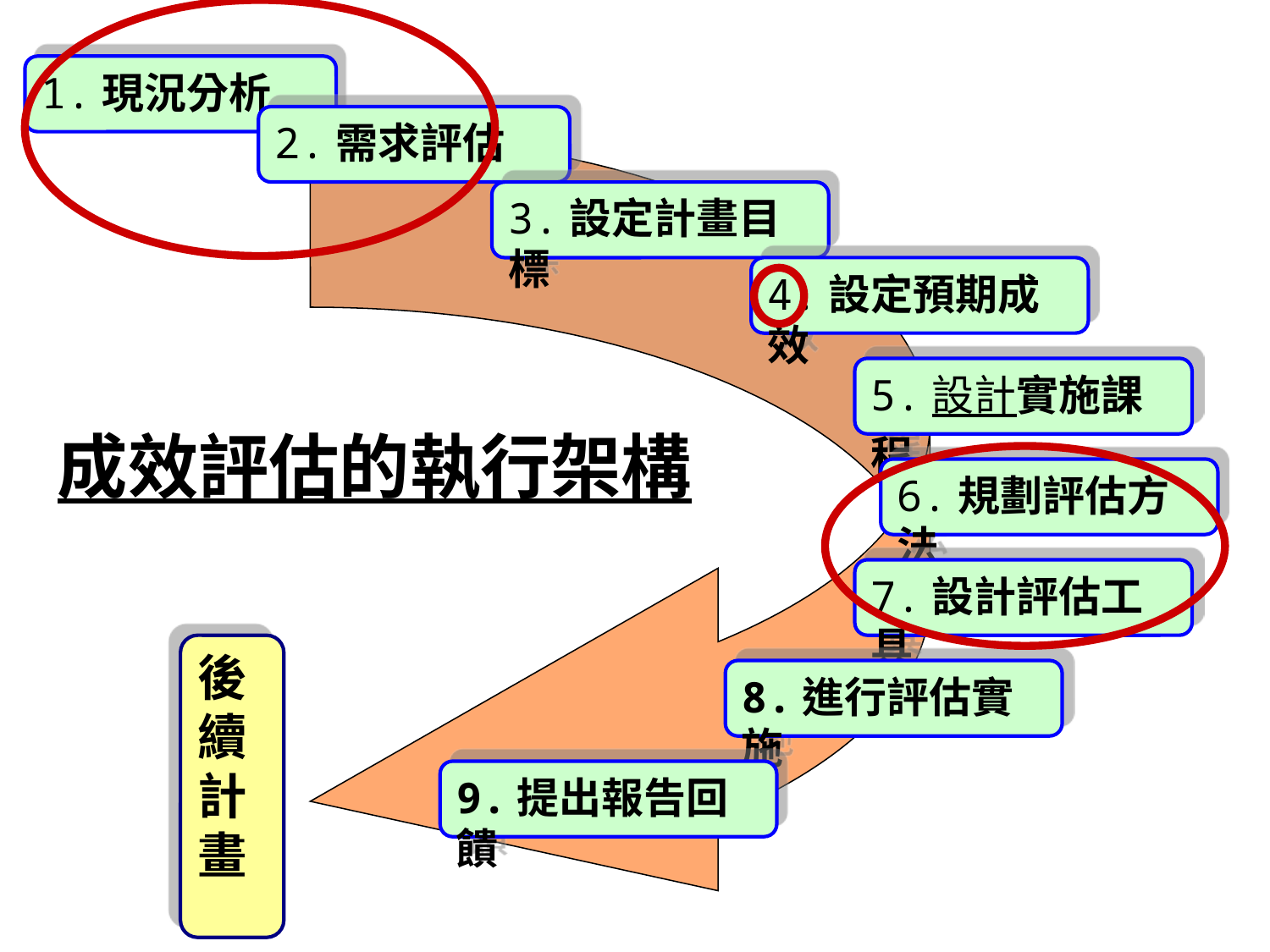

1.現況分析

2.需求評估
3.設定計畫目標

4.設定預期成效
5.設計實施課程
6.規劃評估方法
7.設計評估工具
後續計畫
8.進行評估實施
9.提出報告回饋

成效評估的執行架構